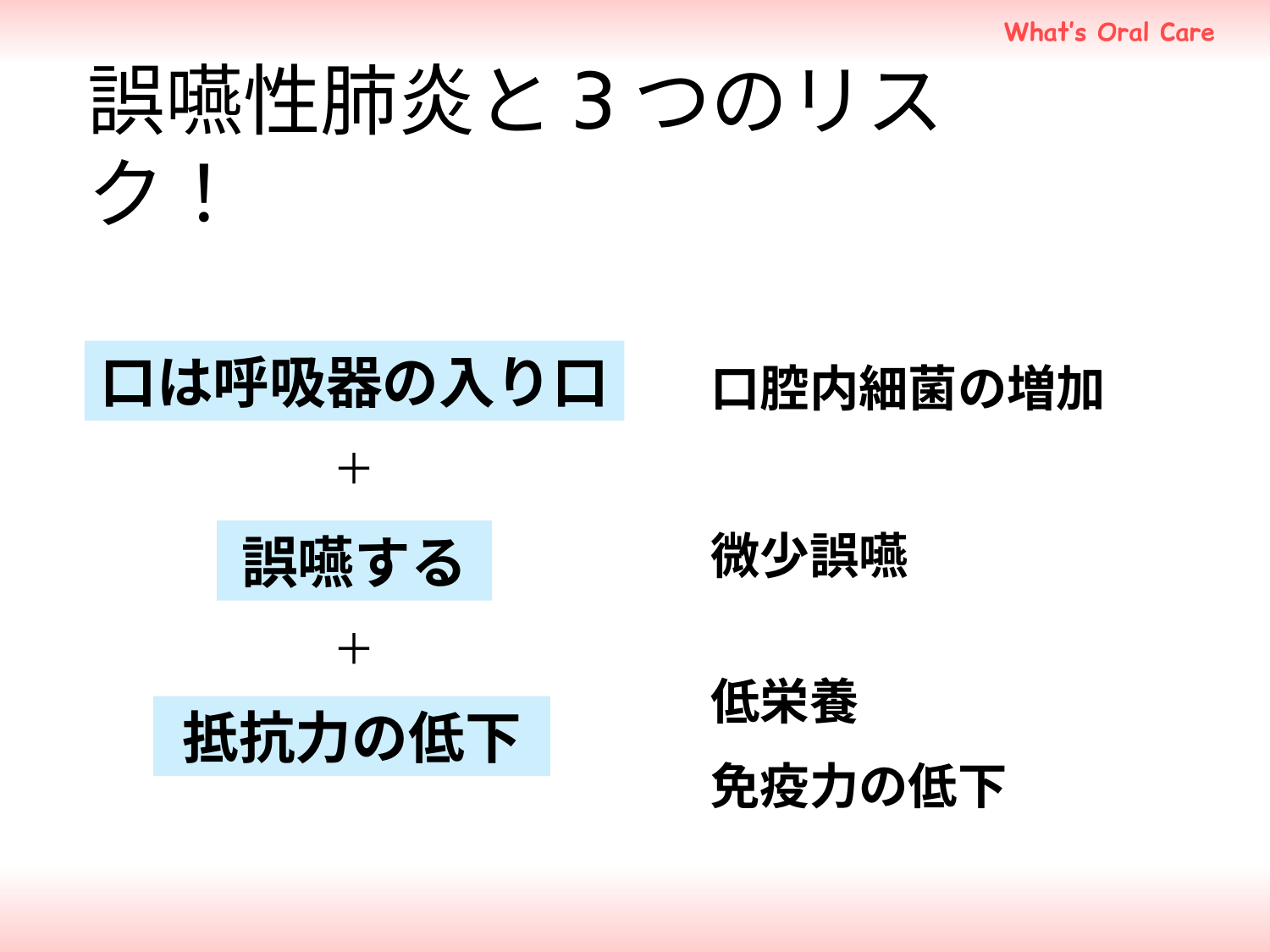

# 誤嚥性肺炎と3つのリスク！
口は呼吸器の入り口
口腔内細菌の増加
＋
微少誤嚥
誤嚥する
＋
低栄養
免疫力の低下
抵抗力の低下